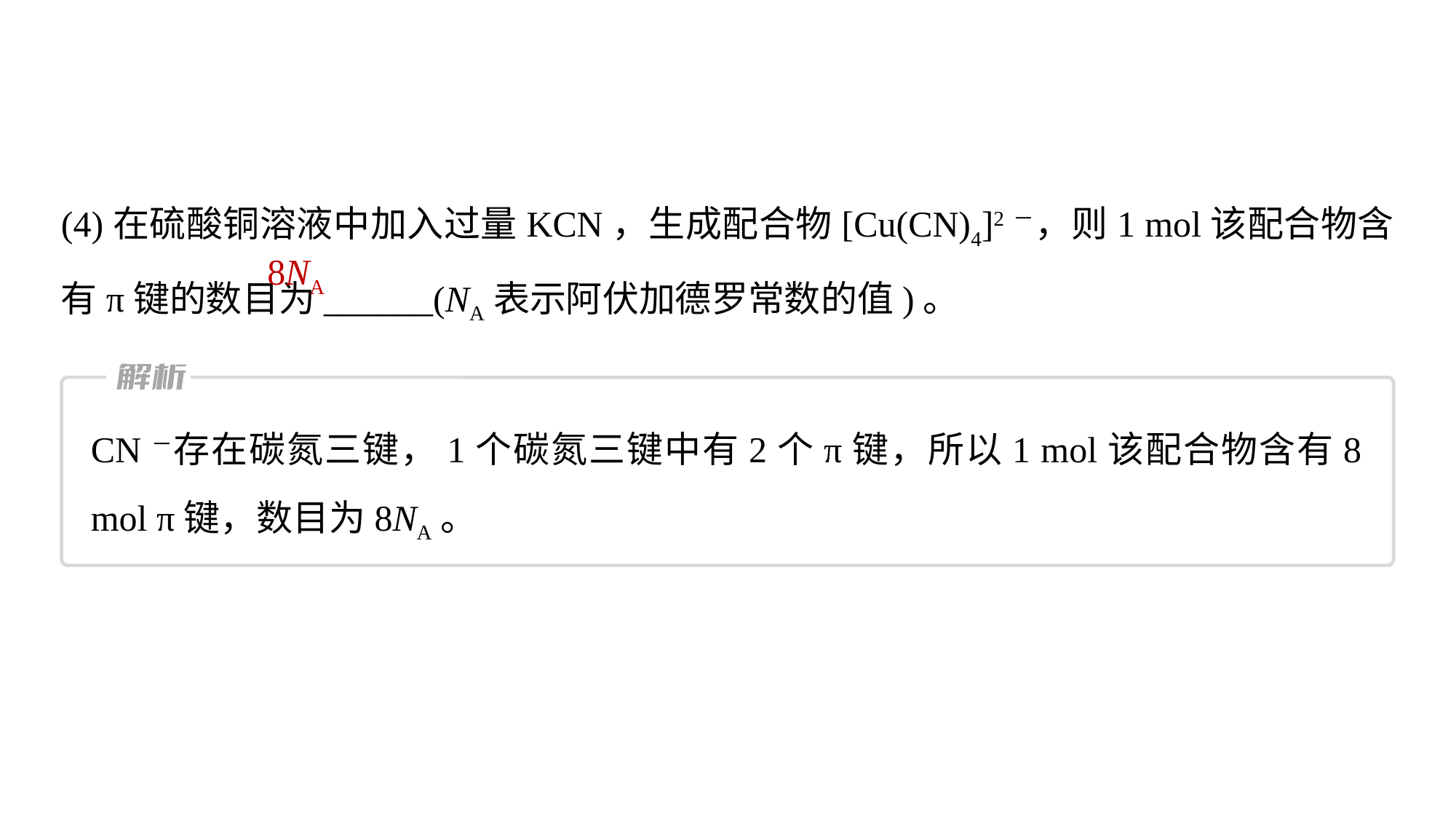

(4)在硫酸铜溶液中加入过量KCN，生成配合物[Cu(CN)4]2－，则1 mol该配合物含有π键的数目为______(NA表示阿伏加德罗常数的值)。
8NA

CN－存在碳氮三键，1个碳氮三键中有2个π键，所以1 mol该配合物含有8 mol π键，数目为8NA。